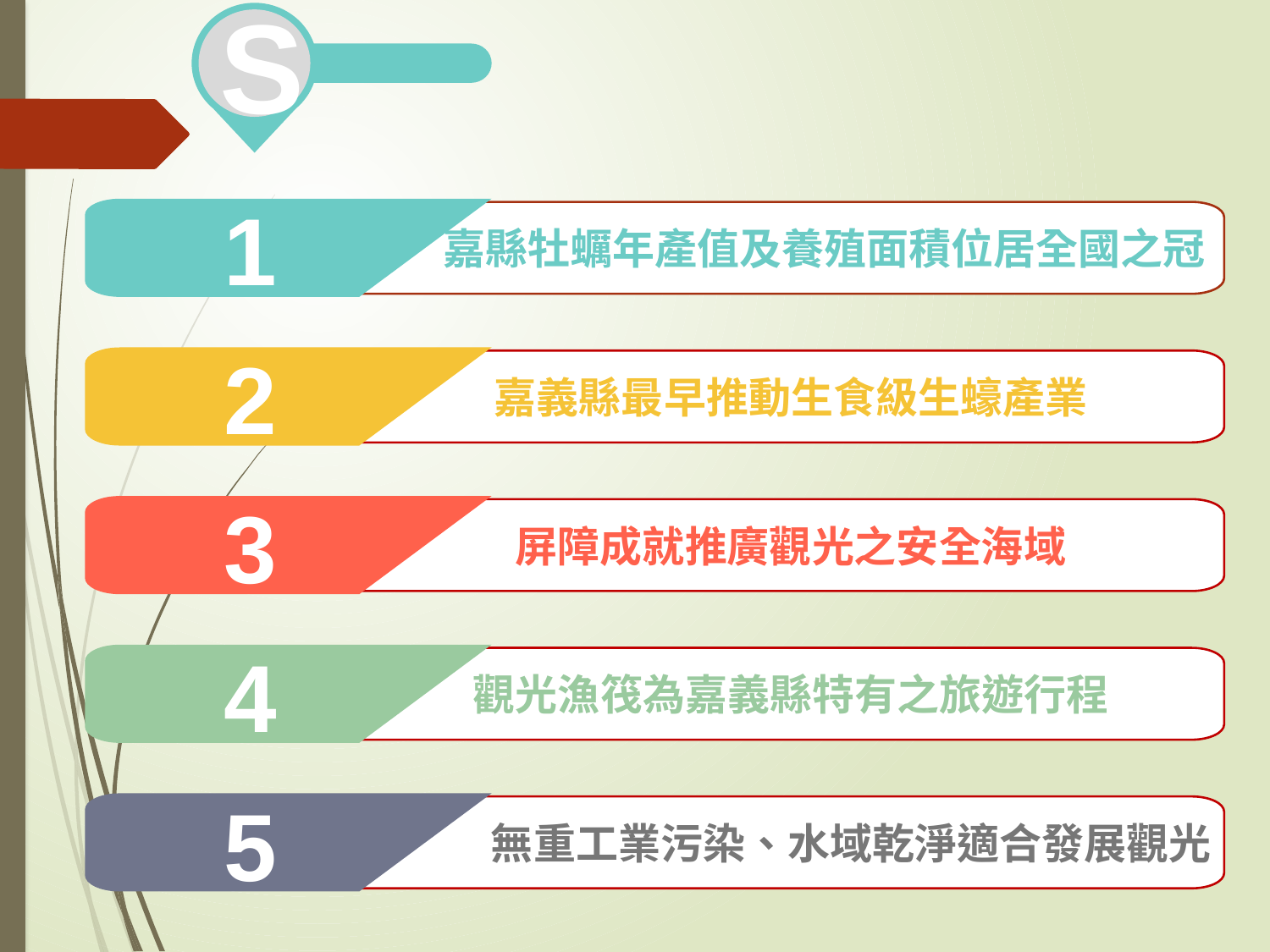

S

1
      嘉縣牡蠣年產值及養殖面積位居全國之冠

2
嘉義縣最早推動生食級生蠔產業

3
屏障成就推廣觀光之安全海域

4
觀光漁筏為嘉義縣特有之旅遊行程

5
1區域內無重工業污染、水域乾淨適合發展觀光